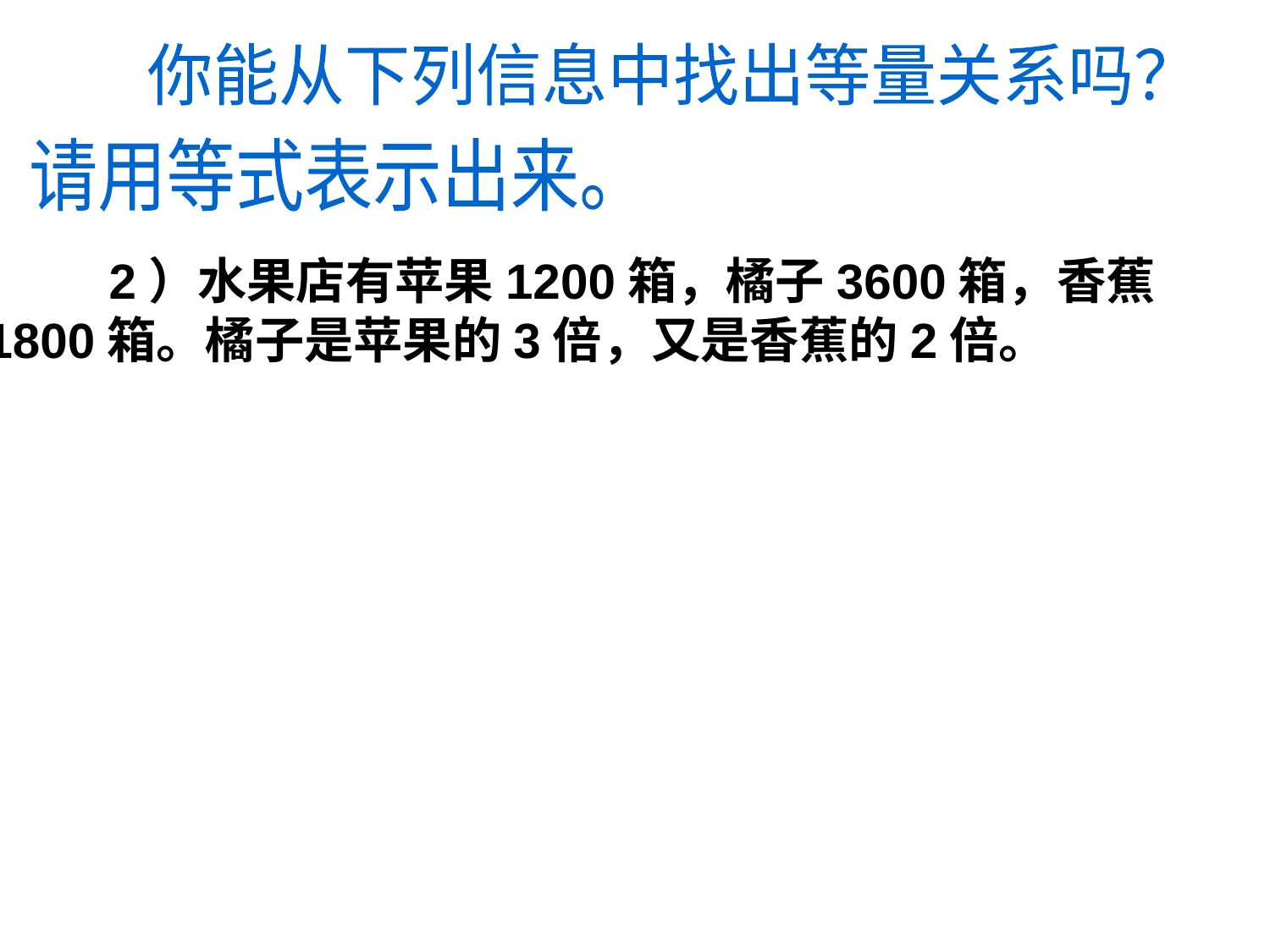

你能从下列信息中找出等量关系吗？
请用等式表示出来。
         2）水果店有苹果1200箱，橘子3600箱，香蕉
1800箱。橘子是苹果的3倍，又是香蕉的2倍。